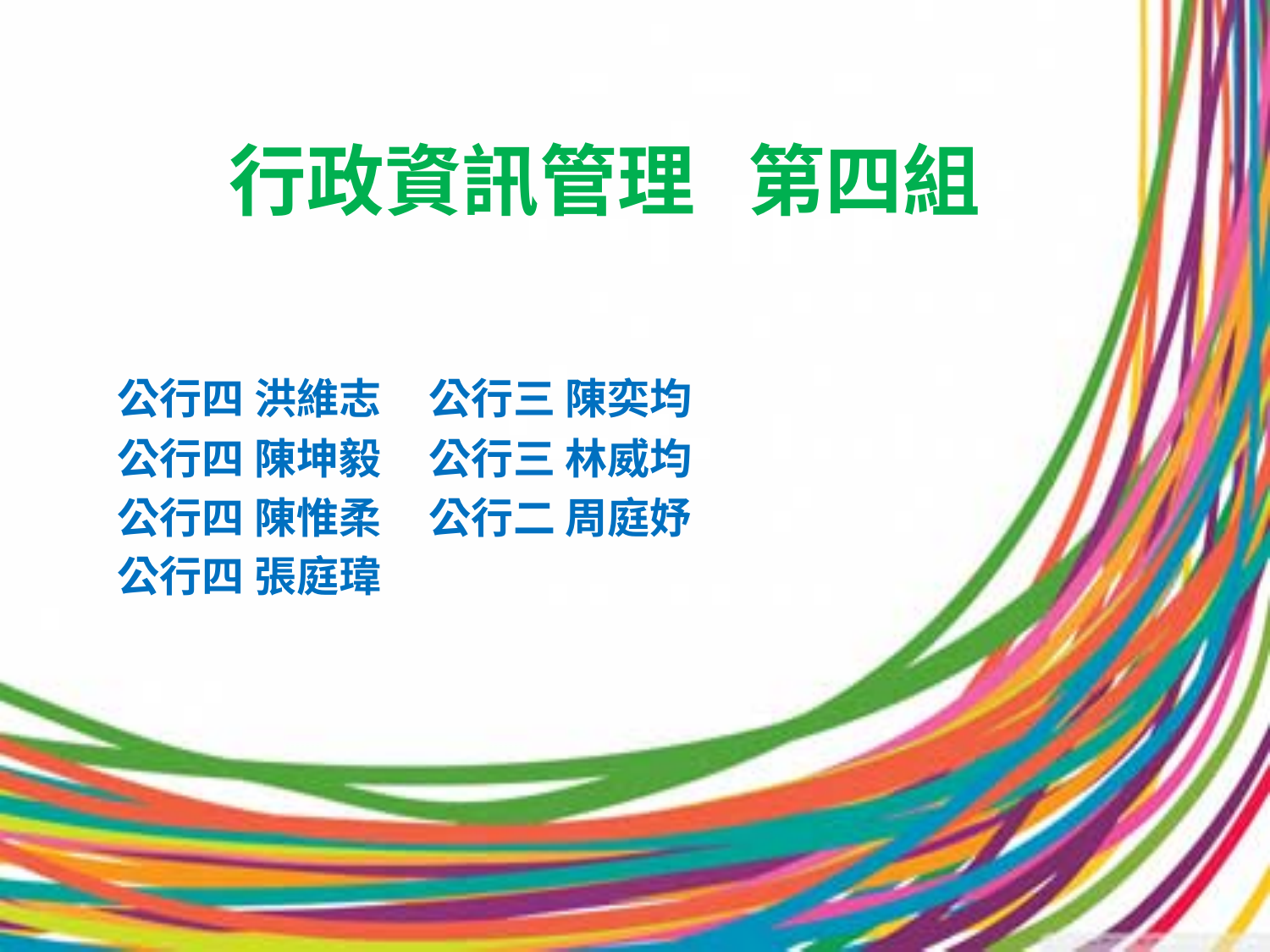

# 行政資訊管理   第四組
公行四 洪維志     公行三 陳奕均
公行四 陳坤毅     公行三 林威均
公行四 陳惟柔     公行二 周庭妤
公行四 張庭瑋